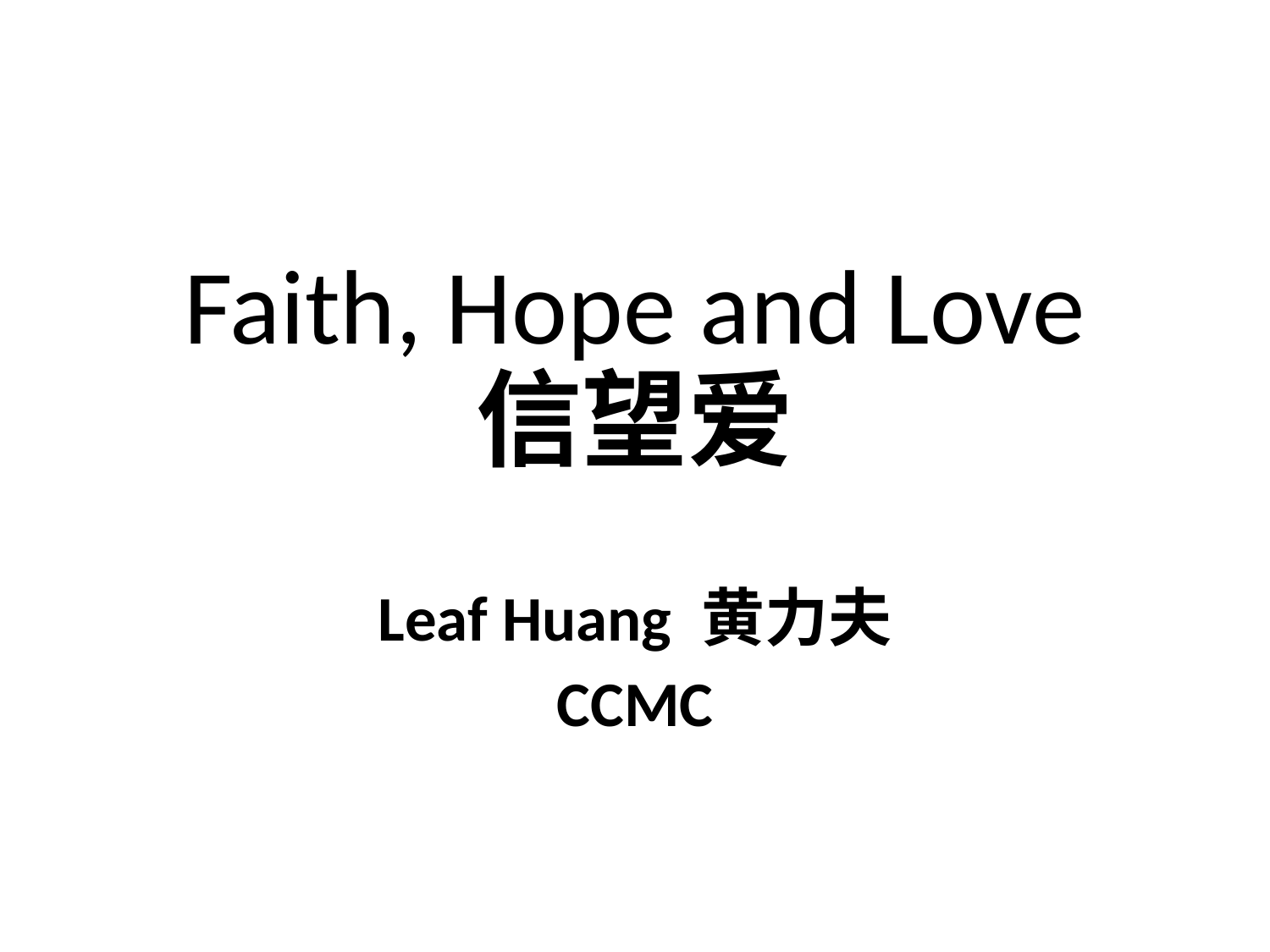

# Faith, Hope and Love 信望爱
Leaf Huang 黄力夫
CCMC